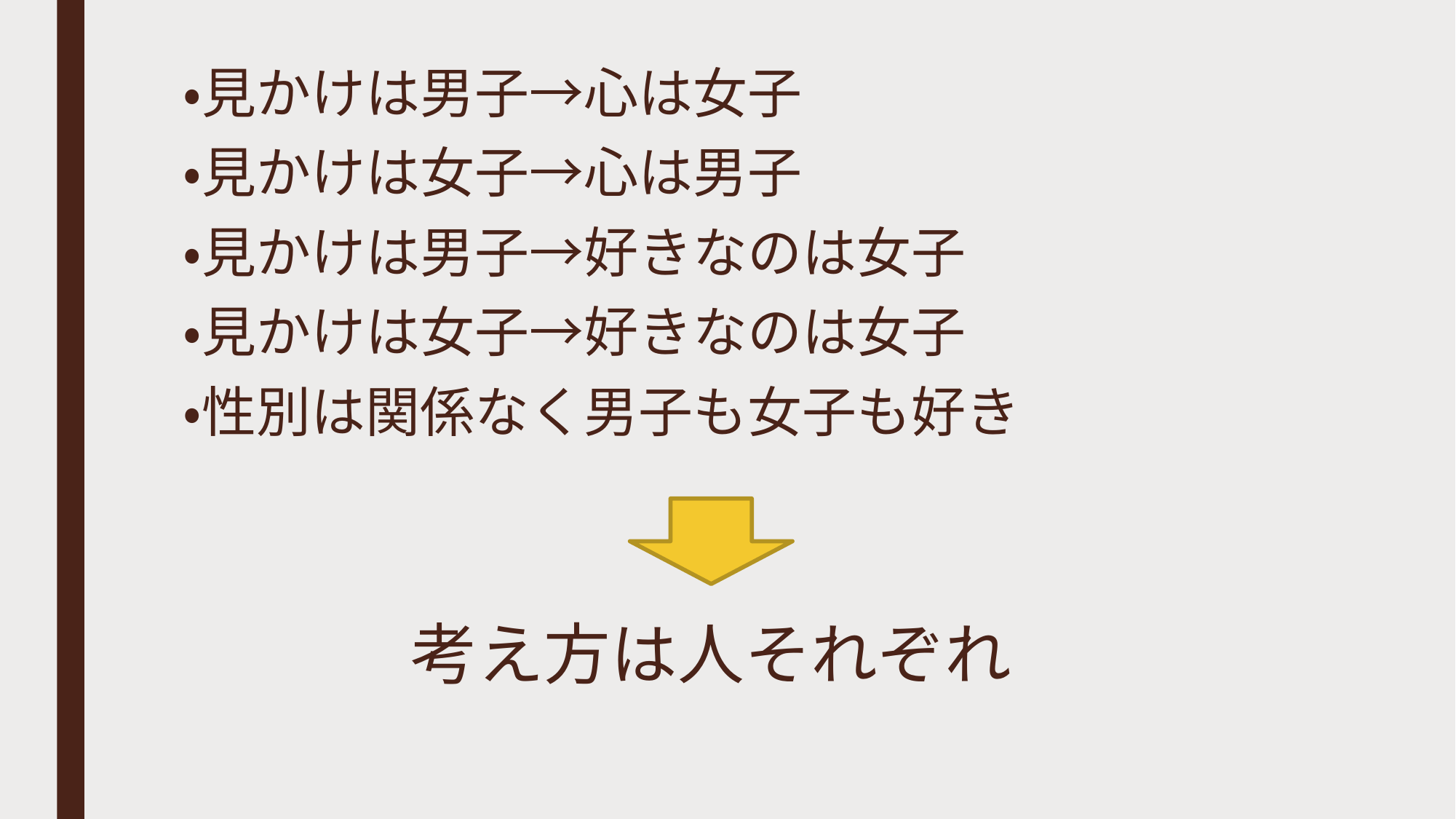

・見かけは男子→心は女子
・見かけは女子→心は男子
・見かけは男子→好きなのは女子
・見かけは女子→好きなのは女子
・性別は関係なく男子も女子も好き

# 考え方は人それぞれ